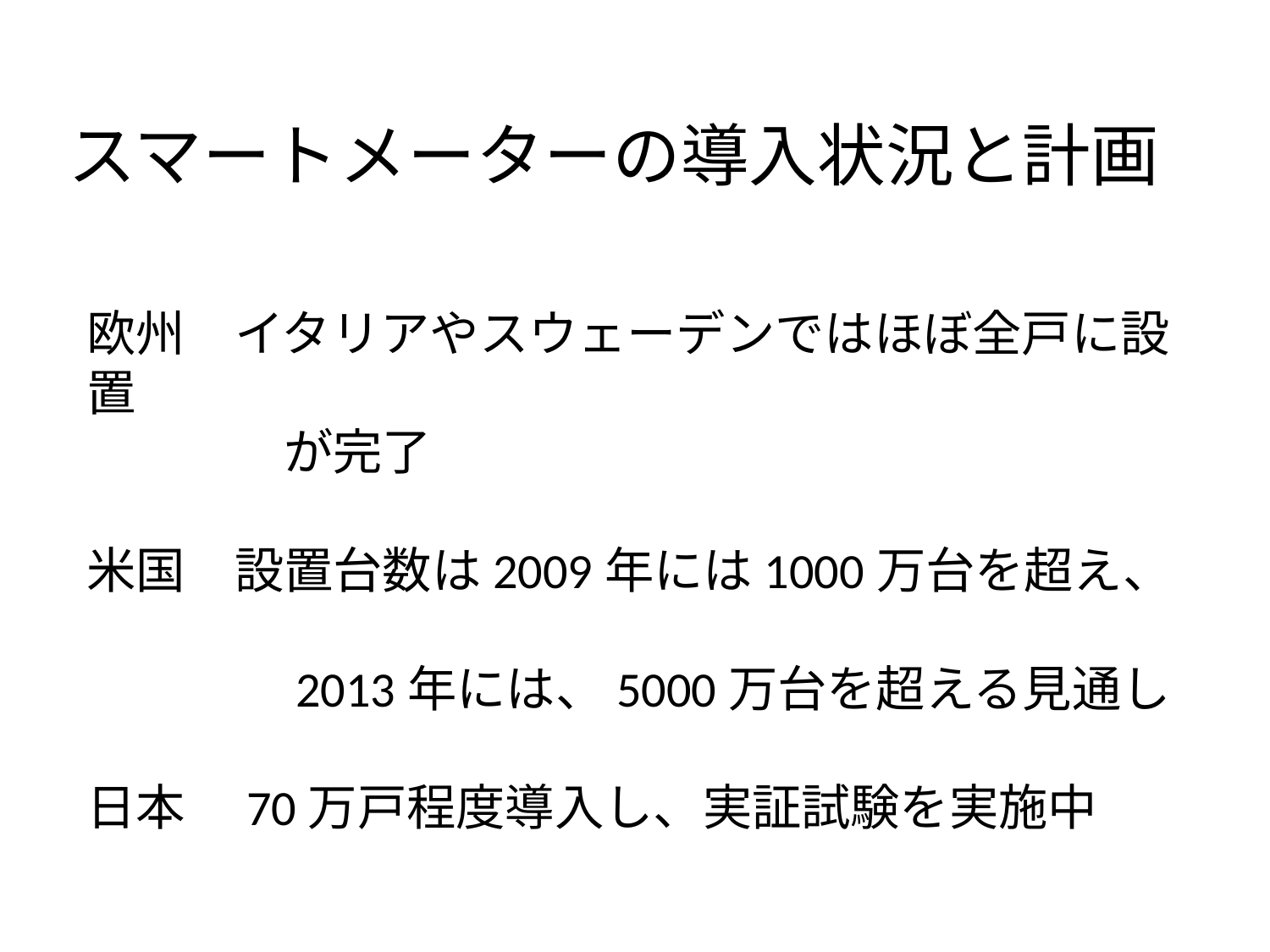

# スマートメーターの導入状況と計画
欧州　イタリアやスウェーデンではほぼ全戸に設置
　　　　が完了

米国　設置台数は2009年には1000万台を超え、
　　　　2013年には、5000万台を超える見通し

日本　70万戸程度導入し、実証試験を実施中